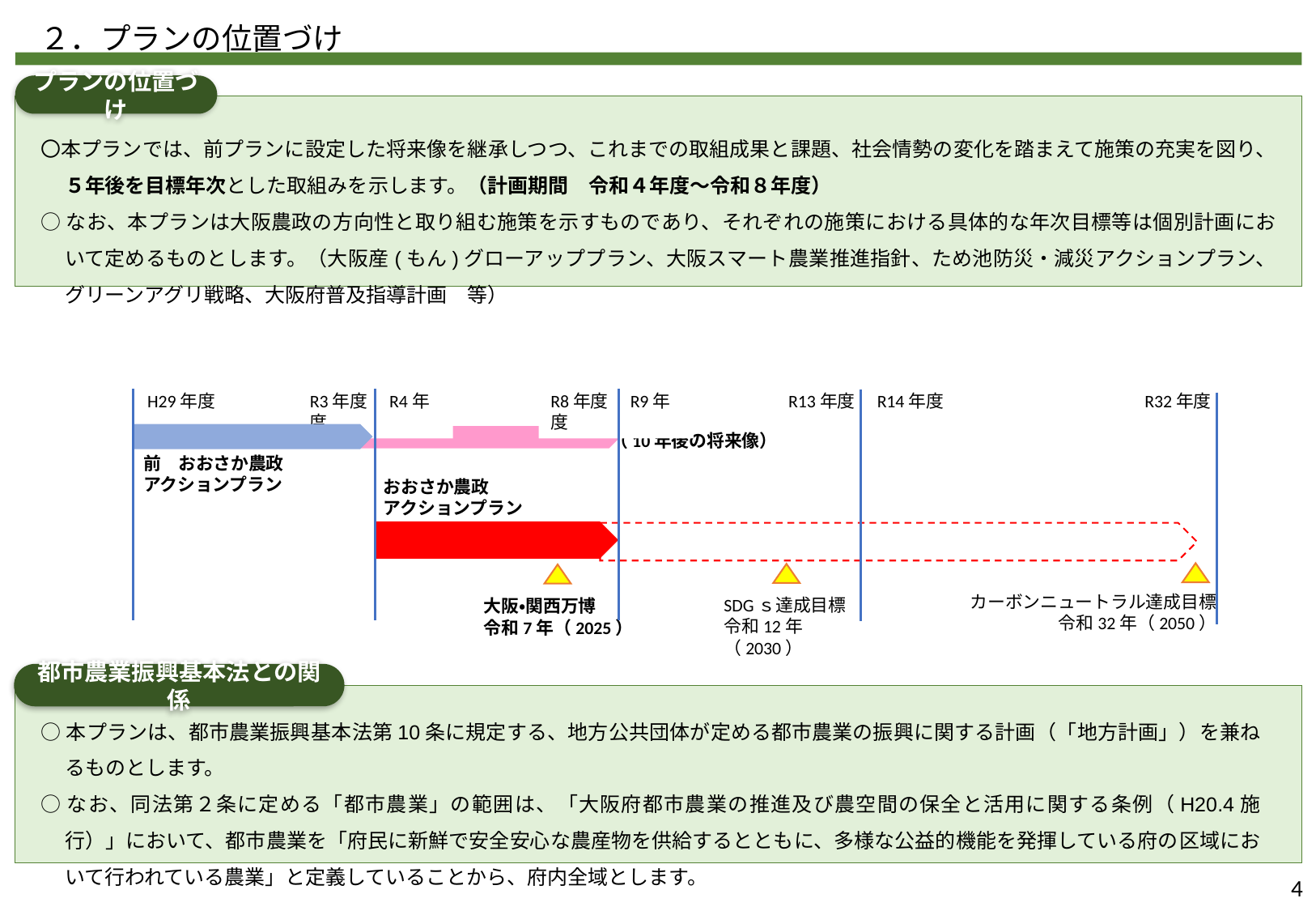

２．プランの位置づけ

プランの位置づけ

〇本プランでは、前プランに設定した将来像を継承しつつ、これまでの取組成果と課題、社会情勢の変化を踏まえて施策の充実を図り、５年後を目標年次とした取組みを示します。（計画期間　令和４年度～令和８年度）
○なお、本プランは大阪農政の方向性と取り組む施策を示すものであり、それぞれの施策における具体的な年次目標等は個別計画において定めるものとします。（大阪産(もん)グローアッププラン、大阪スマート農業推進指針、ため池防災・減災アクションプラン、グリーンアグリ戦略、大阪府普及指導計画　等）
H29年度
R3年度　R4年度
R8年度　R9年度
R13年度　R14年度
R32年度
（10年後の将来像）

前　おおさか農政
アクションプラン
おおさか農政
アクションプラン

カーボンニュートラル達成目標
令和32年（2050）
SDGｓ達成目標
令和12年（2030）
大阪・関西万博
令和7年（2025）
都市農業振興基本法との関係

○本プランは、都市農業振興基本法第10条に規定する、地方公共団体が定める都市農業の振興に関する計画（「地方計画」）を兼ねるものとします。
○なお、同法第２条に定める「都市農業」の範囲は、「大阪府都市農業の推進及び農空間の保全と活用に関する条例（H20.4施行）」において、都市農業を「府民に新鮮で安全安心な農産物を供給するとともに、多様な公益的機能を発揮している府の区域において行われている農業」と定義していることから、府内全域とします。
4